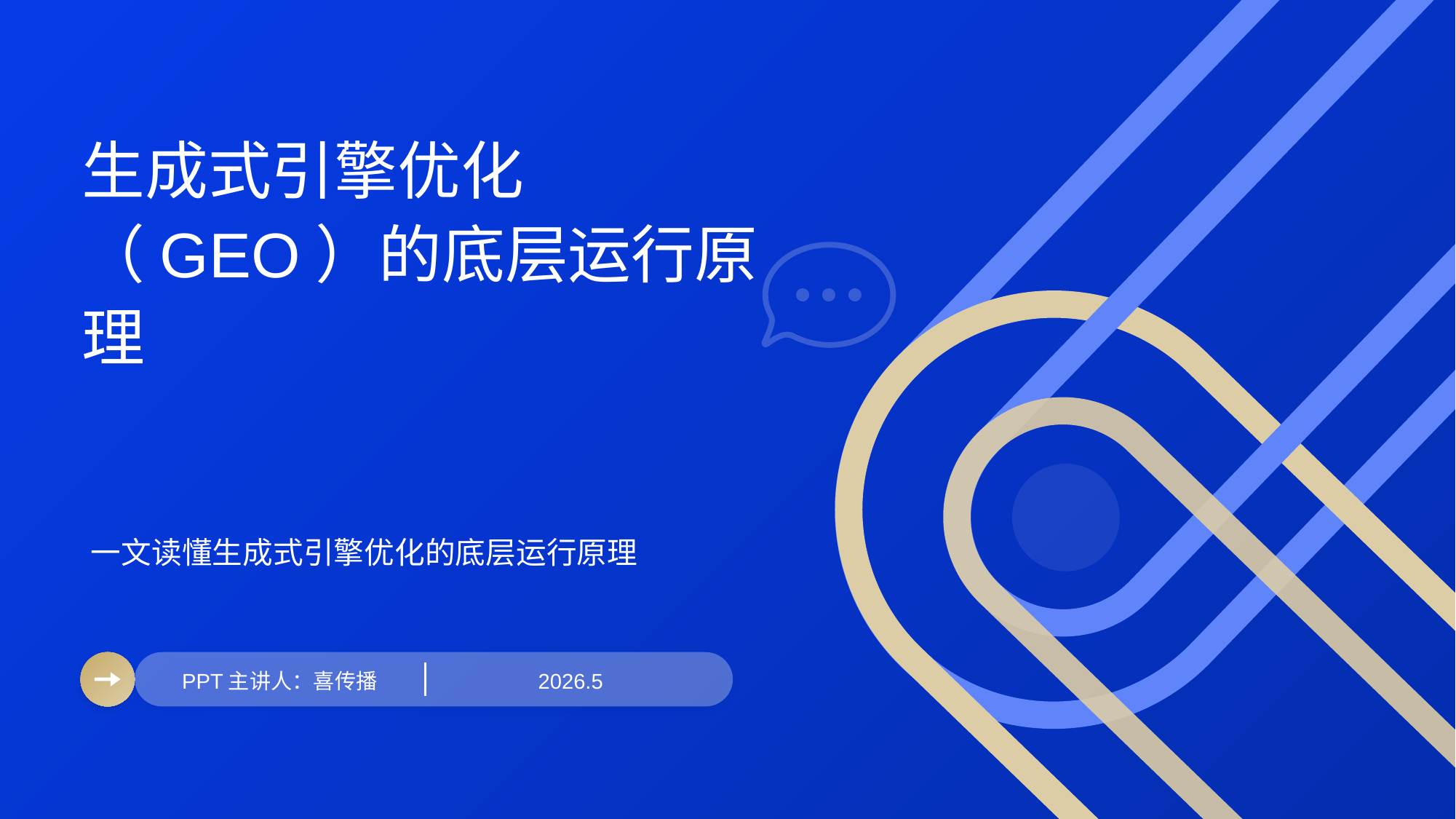

生成式引擎优化（GEO）的底层运行原理

一文读懂生成式引擎优化的底层运行原理

PPT主讲人：喜传播
2026.5